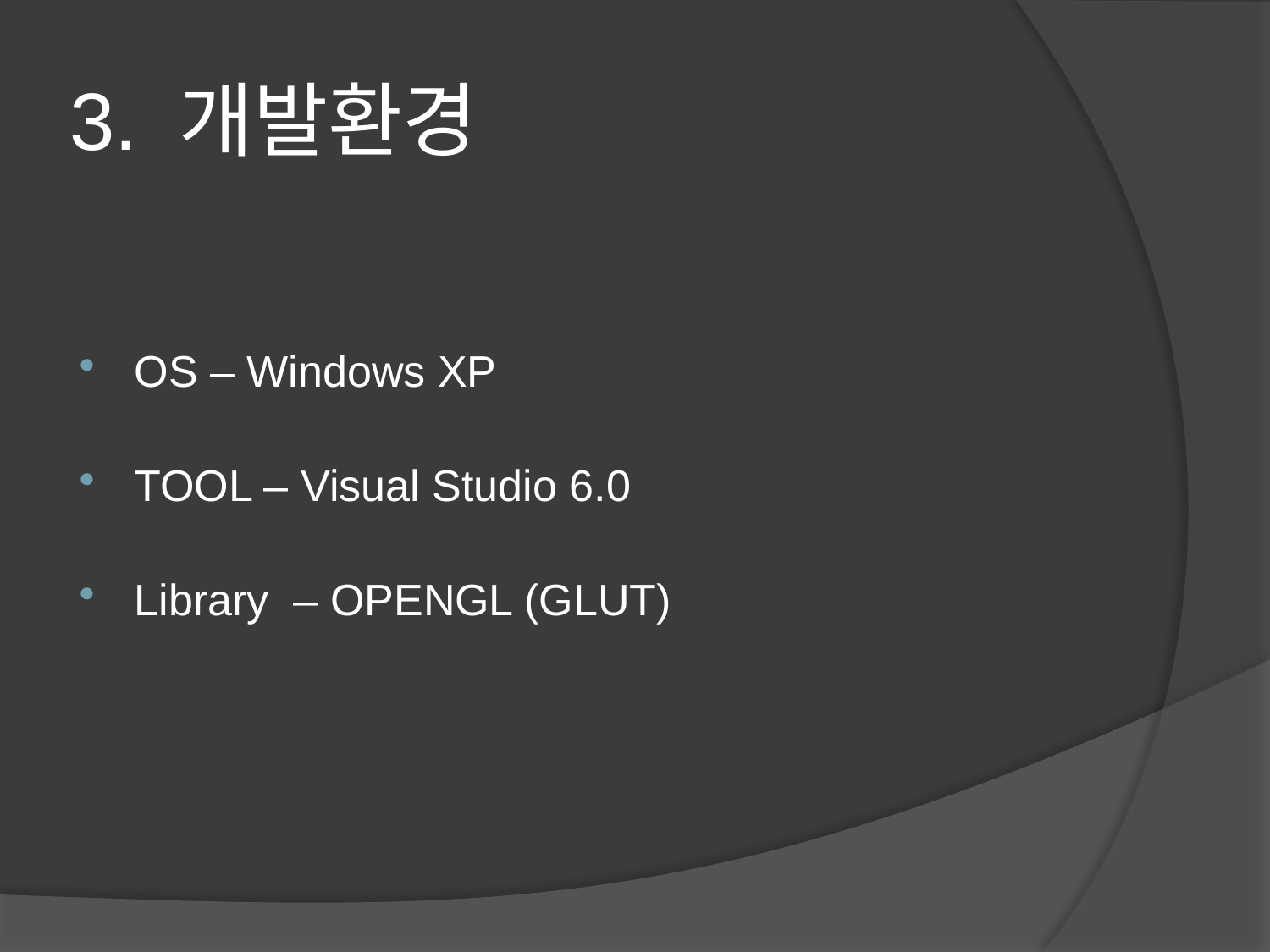

# 3. 개발환경

OS – Windows XP
TOOL – Visual Studio 6.0
Library  – OPENGL (GLUT)